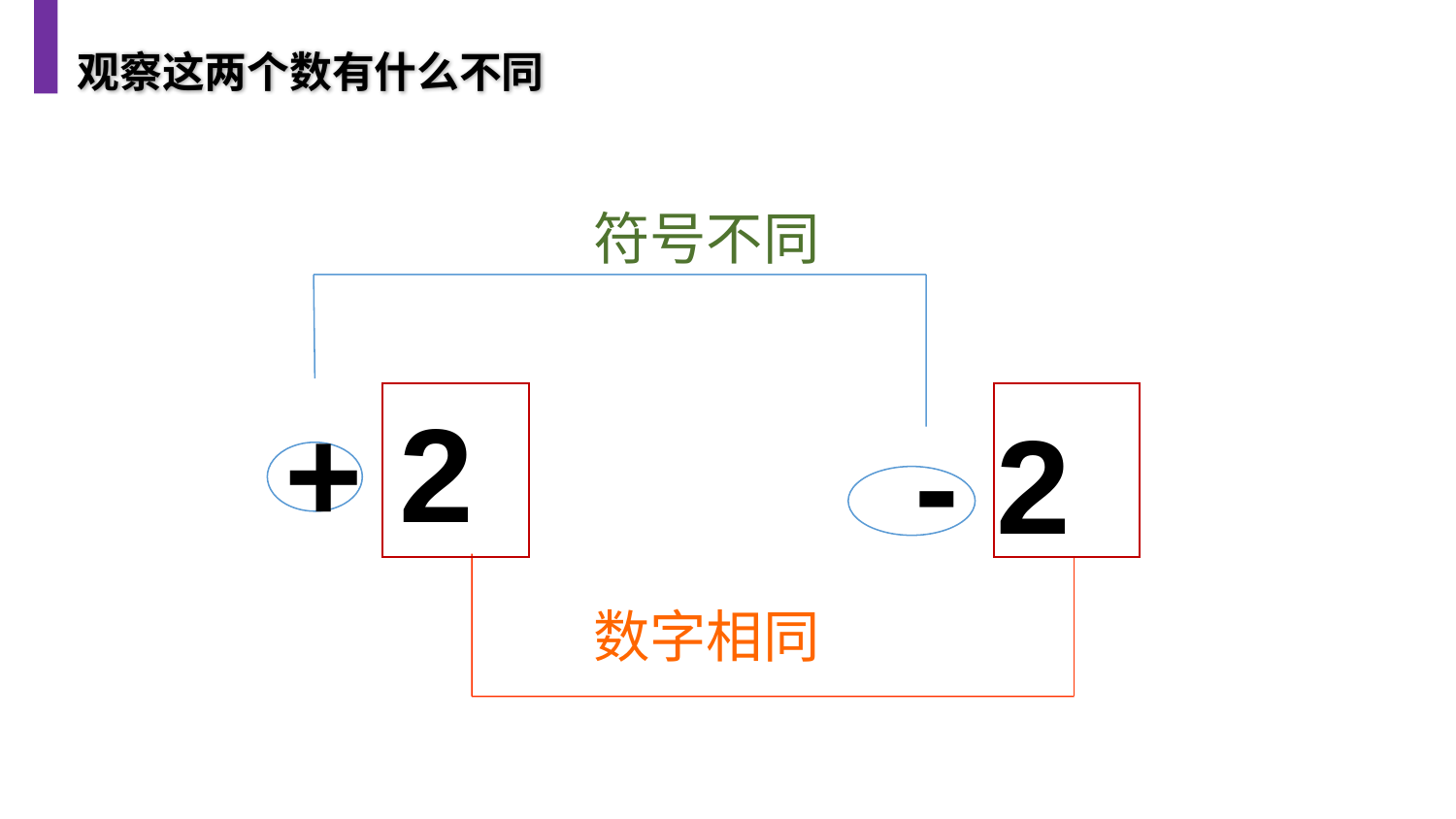

观察这两个数有什么不同
符号不同

+ 2

- 2

数字相同